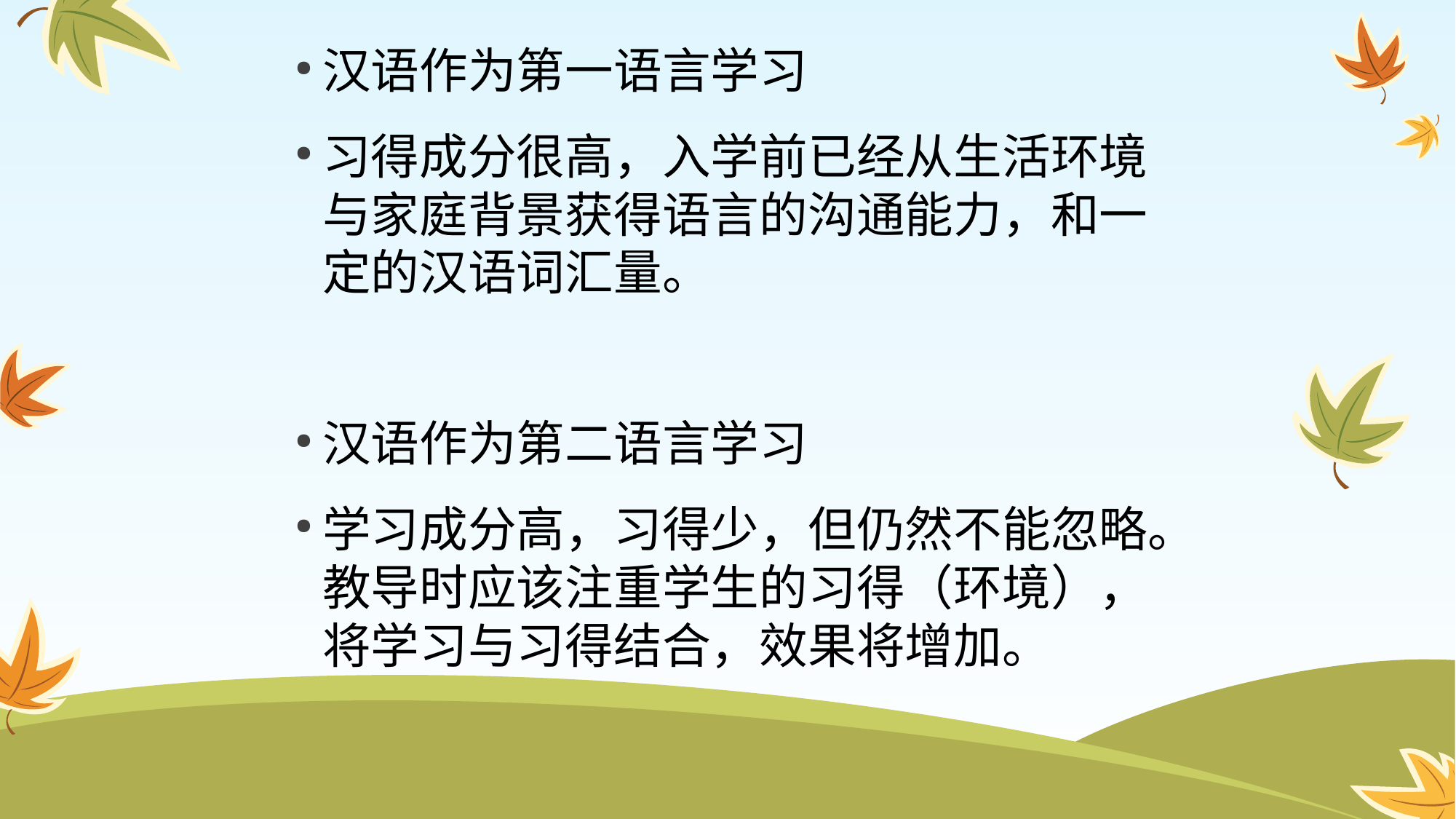

汉语作为第一语言学习
习得成分很高，入学前已经从生活环境与家庭背景获得语言的沟通能力，和一定的汉语词汇量。

汉语作为第二语言学习
学习成分高，习得少，但仍然不能忽略。教导时应该注重学生的习得（环境），将学习与习得结合，效果将增加。